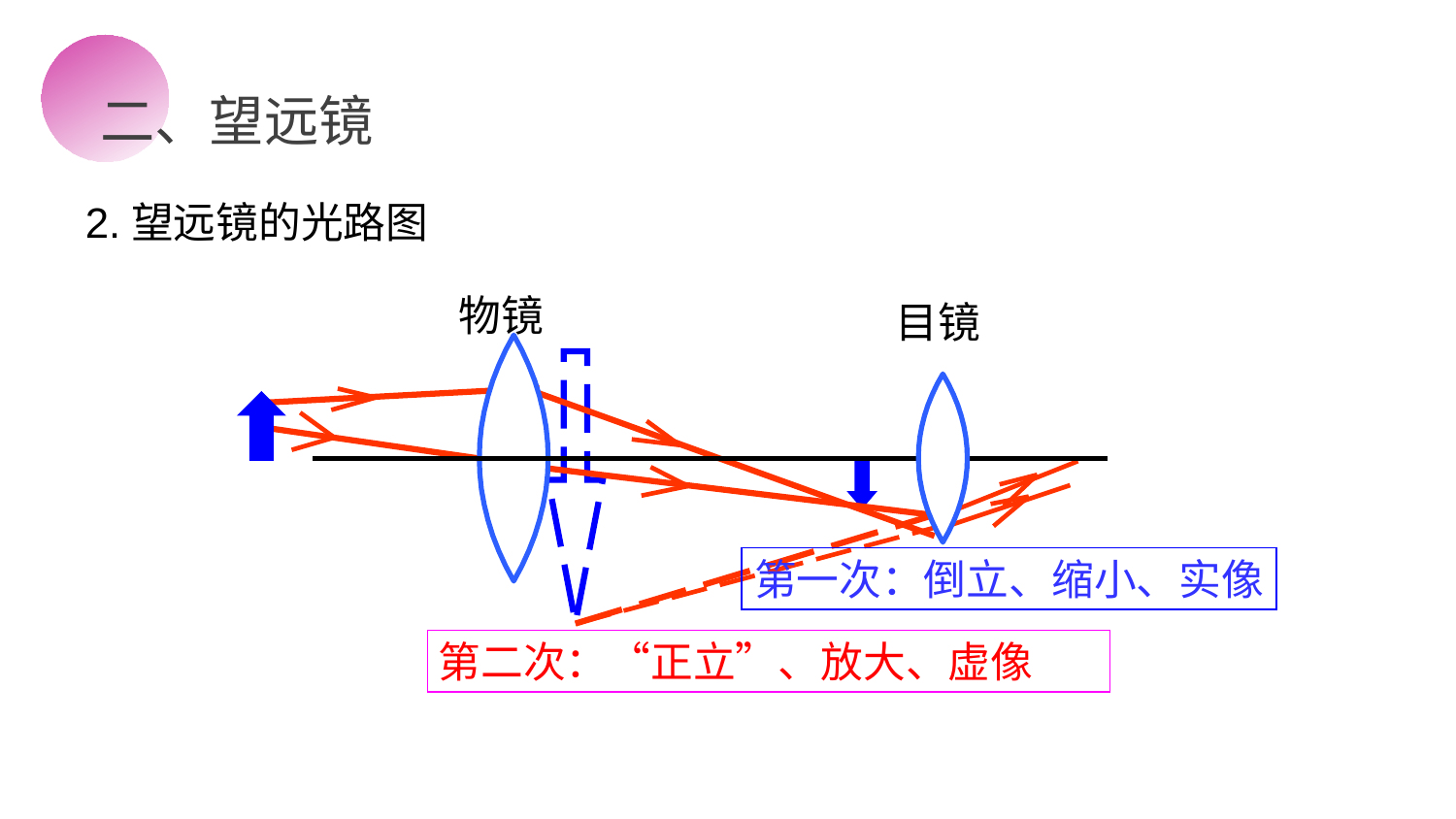

二、望远镜
 2.望远镜的光路图
物镜
目镜

第一次：倒立、缩小、实像
第二次：“正立”、放大、虚像